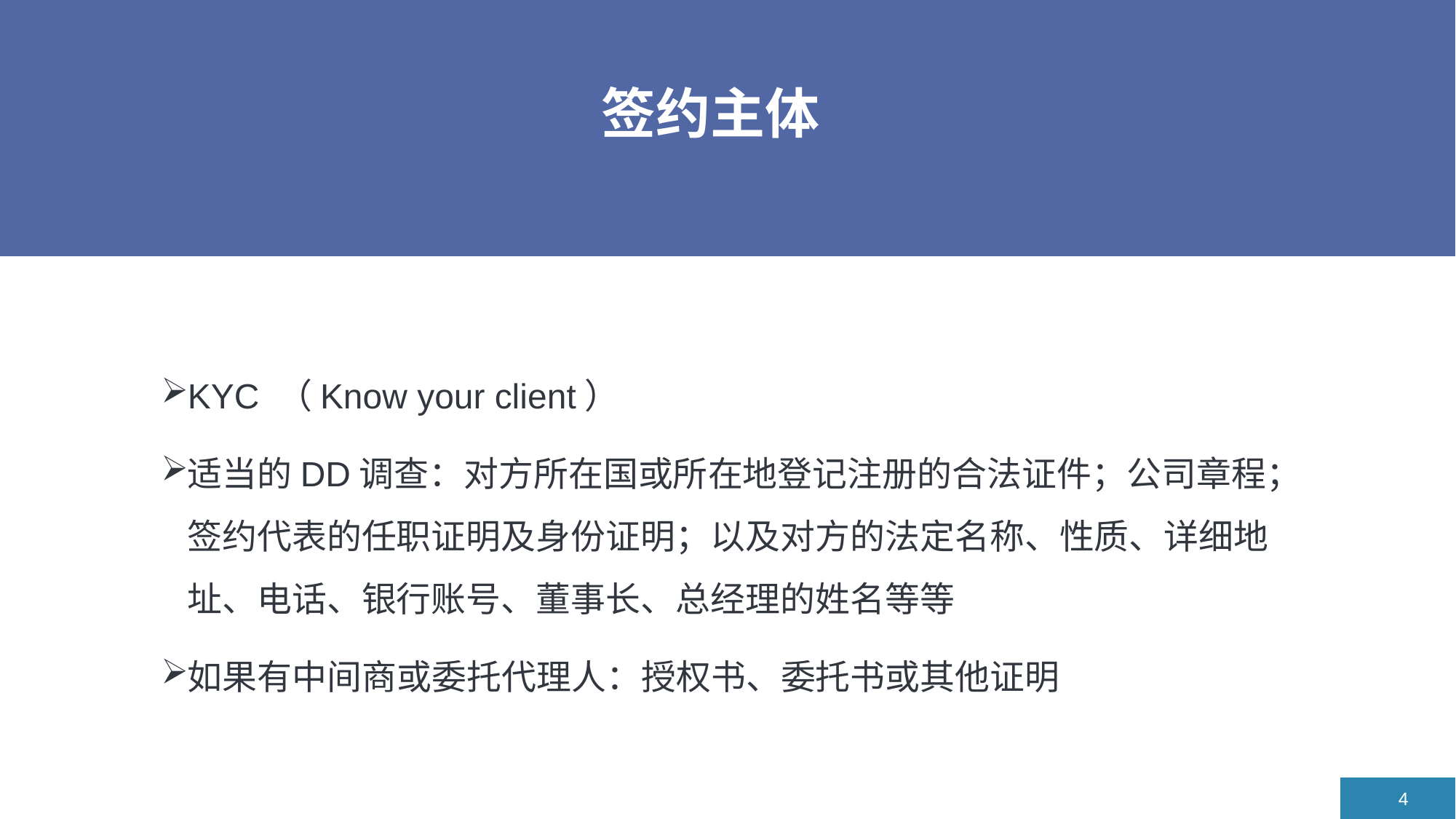

# 签约主体

KYC （Know your client）
适当的DD调查：对方所在国或所在地登记注册的合法证件；公司章程；签约代表的任职证明及身份证明；以及对方的法定名称、性质、详细地址、电话、银行账号、董事长、总经理的姓名等等
如果有中间商或委托代理人：授权书、委托书或其他证明
4